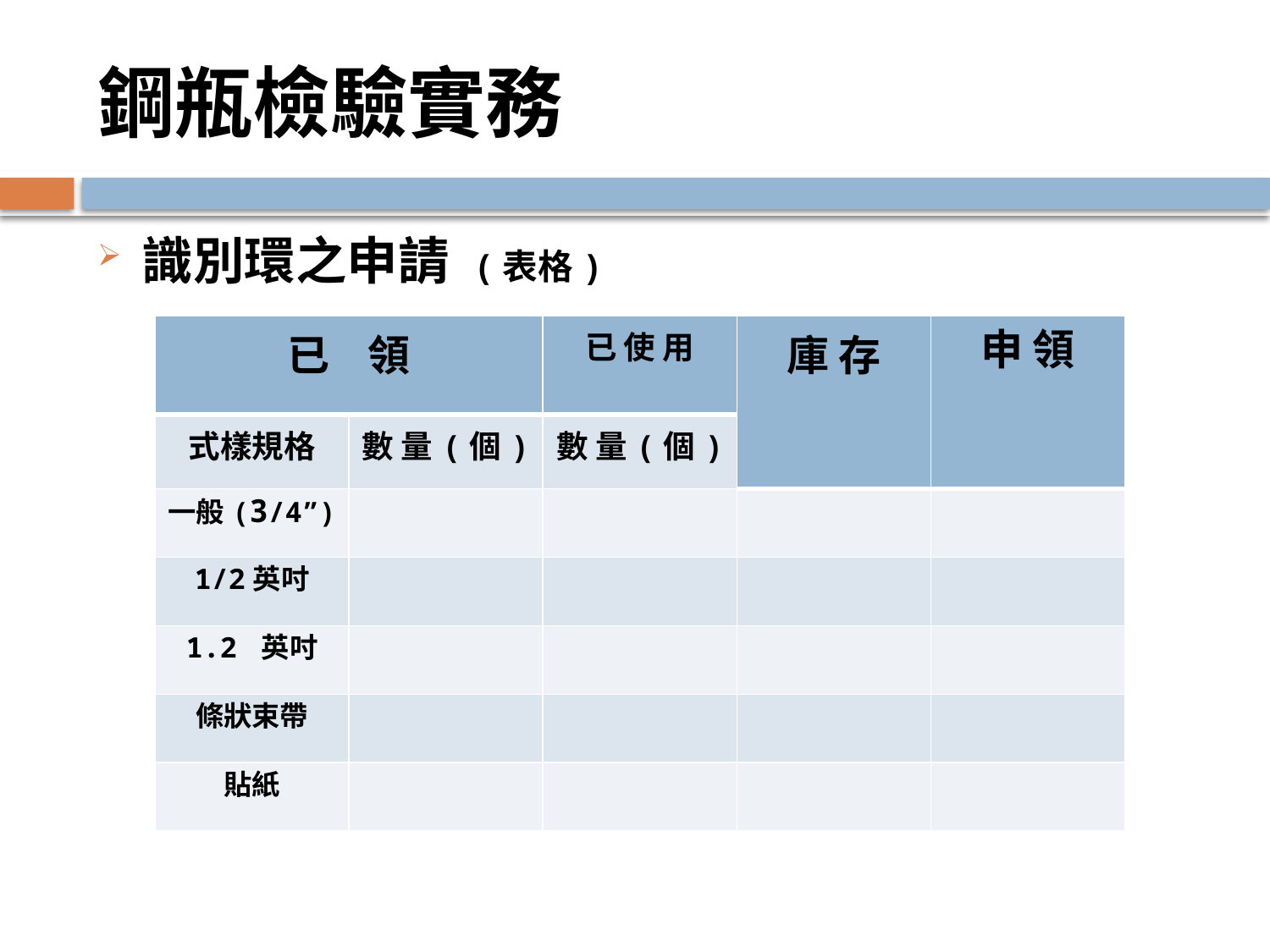

# 鋼瓶檢驗實務
識別環之申請 (表格)

| 已 領 |  | 已 使 用 | 庫 存 | 申 領 |
| --- | --- | --- | --- | --- |
| 式樣規格 | 數 量(個) | 數 量(個) |  |  |
| 一般(3/4”) |  |  |  |  |
| 1/2英吋 |  |  |  |  |
| 1.2 英吋 |  |  |  |  |
| 條狀束帶 |  |  |  |  |
| 貼紙 |  |  |  |  |